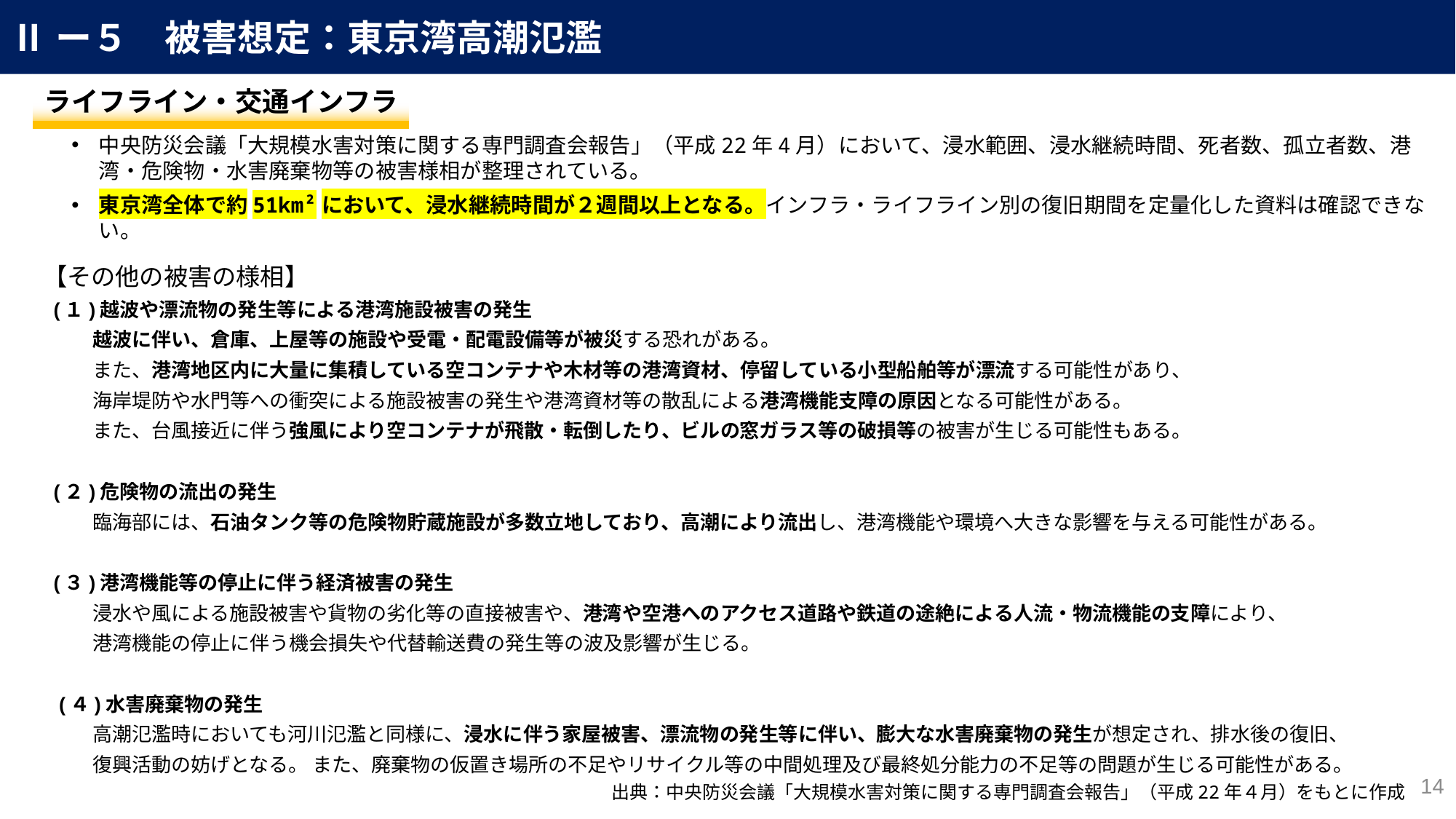

Ⅱー５　被害想定：東京湾高潮氾濫
| ライフライン・交通インフラ |
| --- |
中央防災会議「大規模水害対策に関する専門調査会報告」（平成22年4月）において、浸水範囲、浸水継続時間、死者数、孤立者数、港湾・危険物・水害廃棄物等の被害様相が整理されている。
東京湾全体で約51km²において、浸水継続時間が２週間以上となる。インフラ・ライフライン別の復旧期間を定量化した資料は確認できない。
【その他の被害の様相】
(１)越波や漂流物の発生等による港湾施設被害の発生
　　越波に伴い、倉庫、上屋等の施設や受電・配電設備等が被災する恐れがある。
　　また、港湾地区内に大量に集積している空コンテナや木材等の港湾資材、停留している小型船舶等が漂流する可能性があり、
　　海岸堤防や水門等への衝突による施設被害の発生や港湾資材等の散乱による港湾機能支障の原因となる可能性がある。
　　また、台風接近に伴う強風により空コンテナが飛散・転倒したり、ビルの窓ガラス等の破損等の被害が生じる可能性もある。

(２)危険物の流出の発生
　　臨海部には、石油タンク等の危険物貯蔵施設が多数立地しており、高潮により流出し、港湾機能や環境へ大きな影響を与える可能性がある。

(３)港湾機能等の停止に伴う経済被害の発生
　　浸水や風による施設被害や貨物の劣化等の直接被害や、港湾や空港へのアクセス道路や鉄道の途絶による人流・物流機能の支障により、
　　港湾機能の停止に伴う機会損失や代替輸送費の発生等の波及影響が生じる。

 (４)水害廃棄物の発生
　　高潮氾濫時においても河川氾濫と同様に、浸水に伴う家屋被害、漂流物の発生等に伴い、膨大な水害廃棄物の発生が想定され、排水後の復旧、
　　復興活動の妨げとなる。 また、廃棄物の仮置き場所の不足やリサイクル等の中間処理及び最終処分能力の不足等の問題が生じる可能性がある。

14
出典：中央防災会議「大規模水害対策に関する専門調査会報告」（平成22年４月）をもとに作成